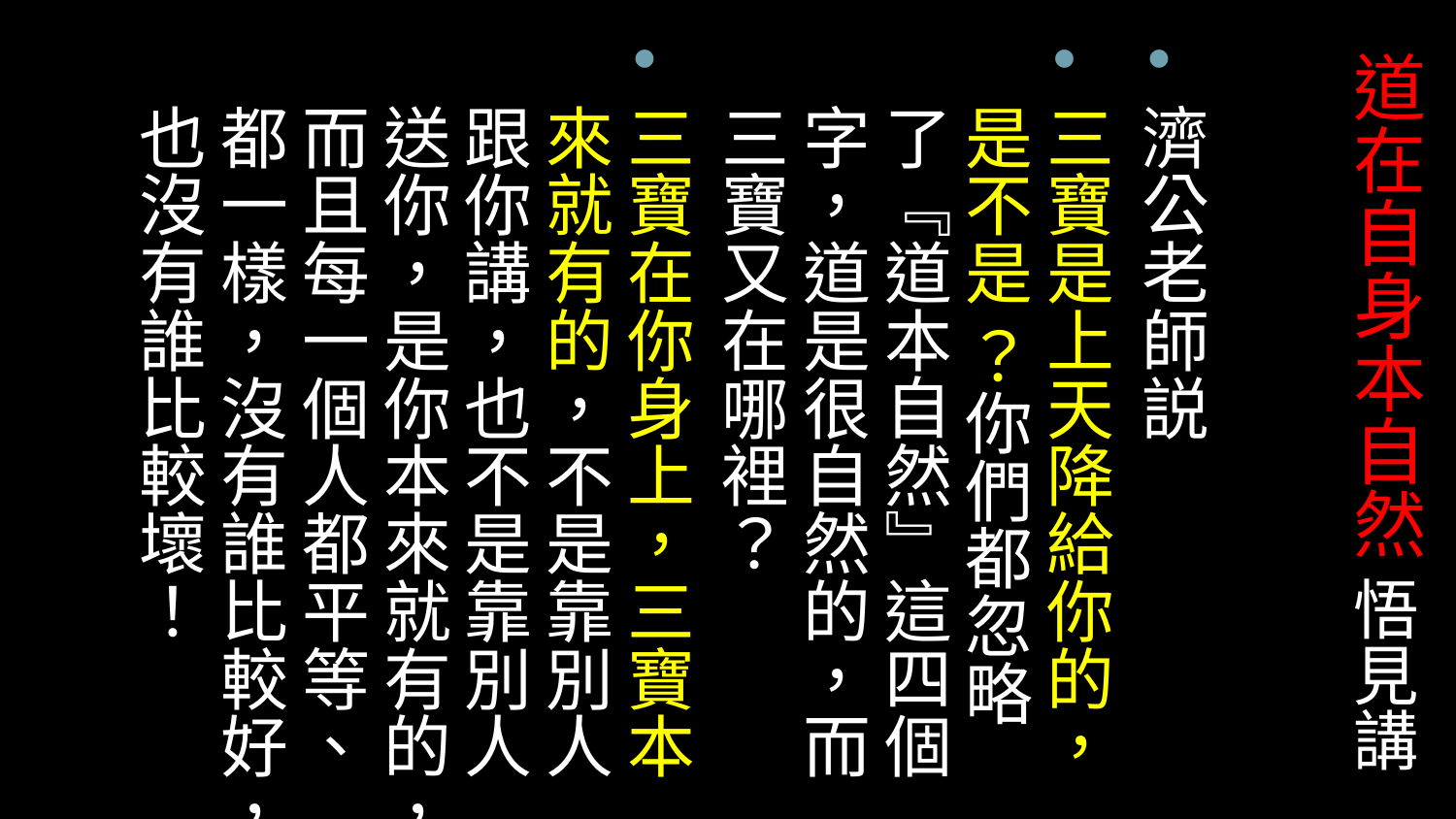

# 道在自身本自然 悟見講
濟公老師説
三寶是上天降給你的，是不是 ？你們都忽略了『道本自然』這四個字，道是很自然的，而三寶又在哪裡？
三寶在你身上，三寶本來就有的，不是靠別人跟你講，也不是靠別人送你，是你本來就有的，而且每一個人都平等、都一樣，沒有誰比較好，也沒有誰比較壞！